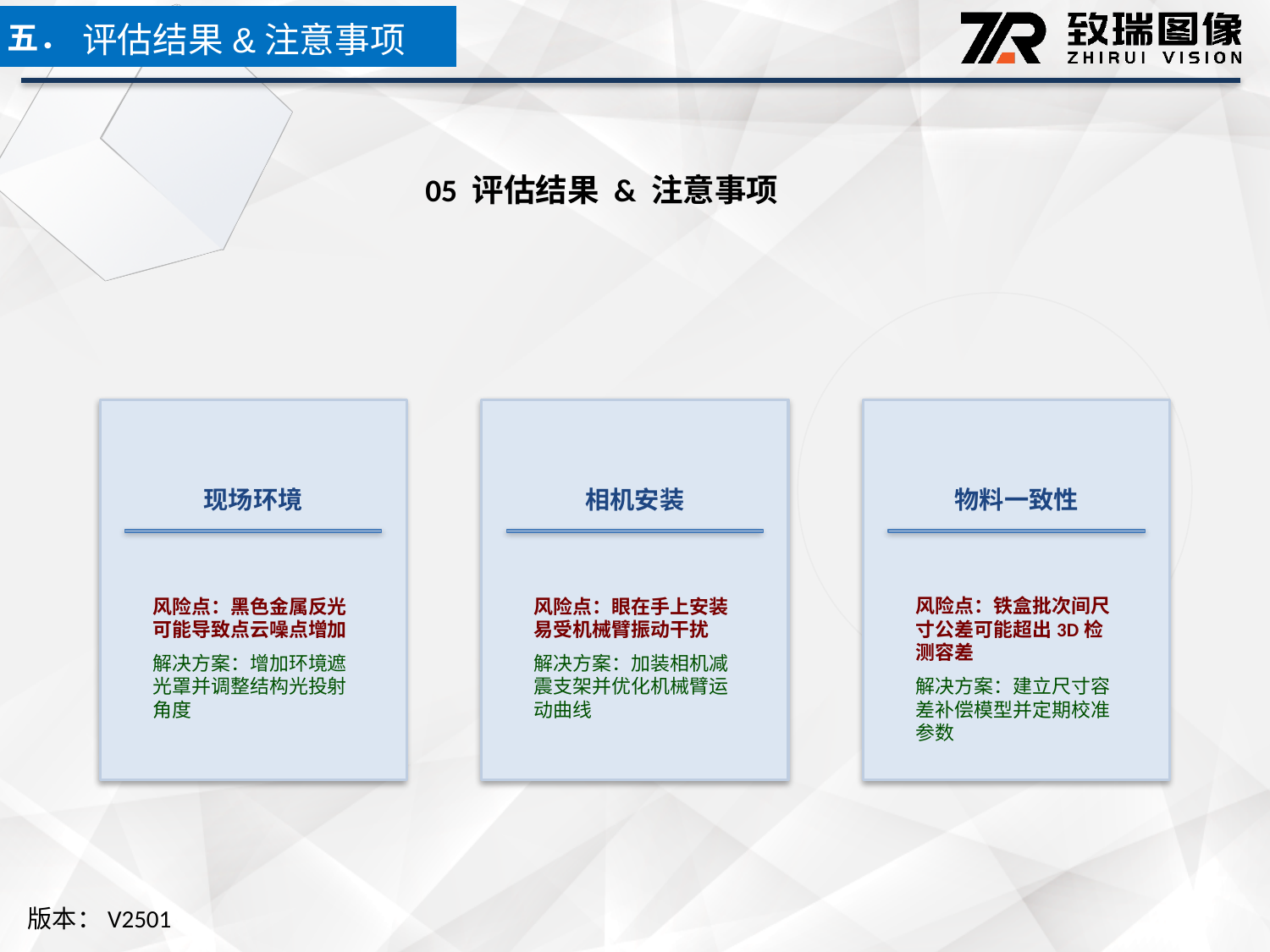

五．
评估结果&注意事项

05 评估结果 & 注意事项

现场环境

相机安装

物料一致性

风险点：黑色金属反光可能导致点云噪点增加
解决方案：增加环境遮光罩并调整结构光投射角度

风险点：眼在手上安装易受机械臂振动干扰
解决方案：加装相机减震支架并优化机械臂运动曲线

风险点：铁盒批次间尺寸公差可能超出3D检测容差
解决方案：建立尺寸容差补偿模型并定期校准参数